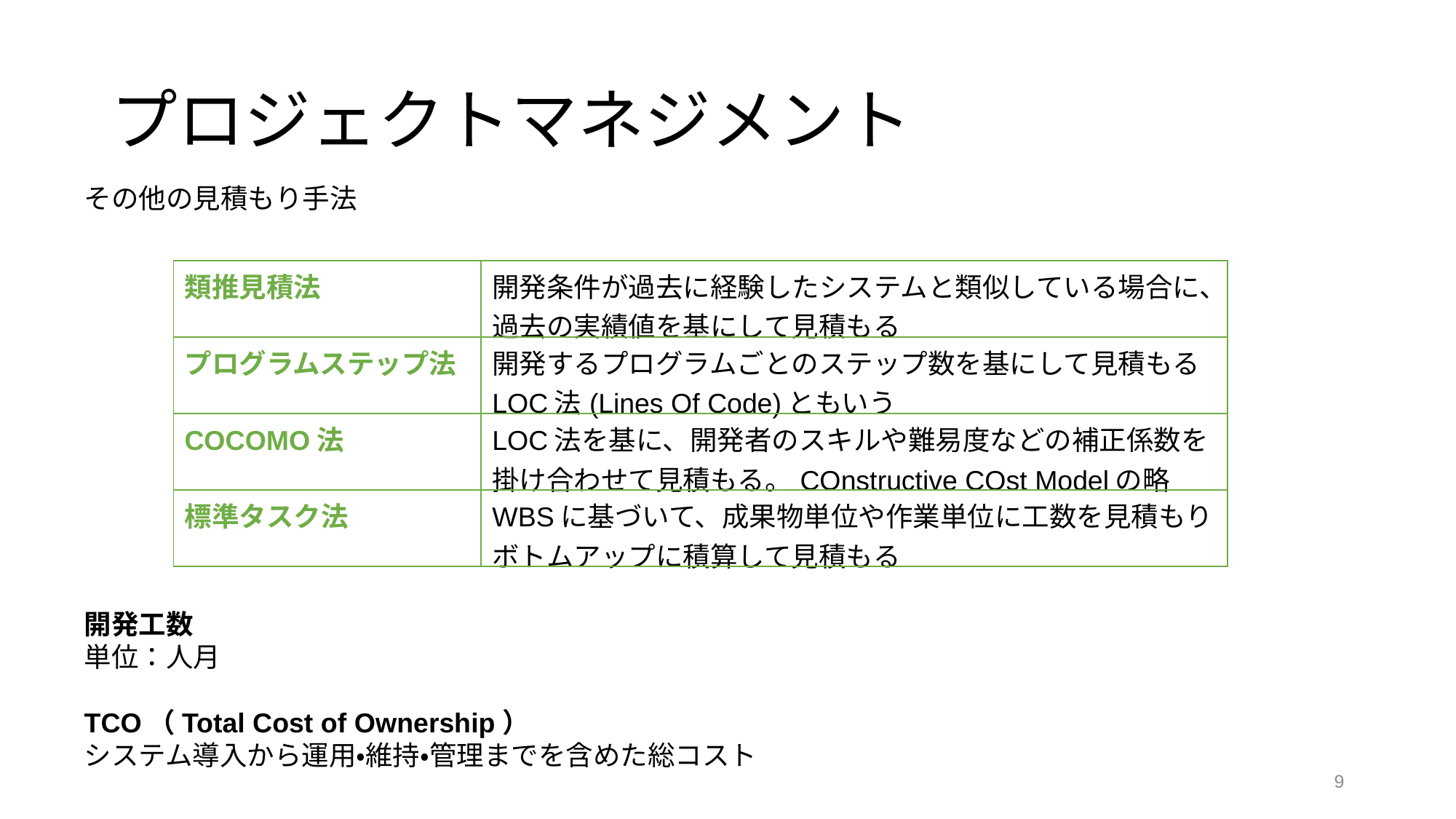

# プロジェクトマネジメント
その他の見積もり手法

開発工数
単位：人月

TCO（Total Cost of Ownership）
システム導入から運用・維持・管理までを含めた総コスト
| 類推見積法 | 開発条件が過去に経験したシステムと類似している場合に、過去の実績値を基にして見積もる |
| --- | --- |
| プログラムステップ法 | 開発するプログラムごとのステップ数を基にして見積もる LOC法(Lines Of Code)ともいう |
| COCOMO法 | LOC法を基に、開発者のスキルや難易度などの補正係数を掛け合わせて見積もる。COnstructive COst Modelの略 |
| 標準タスク法 | WBSに基づいて、成果物単位や作業単位に工数を見積もりボトムアップに積算して見積もる |
9